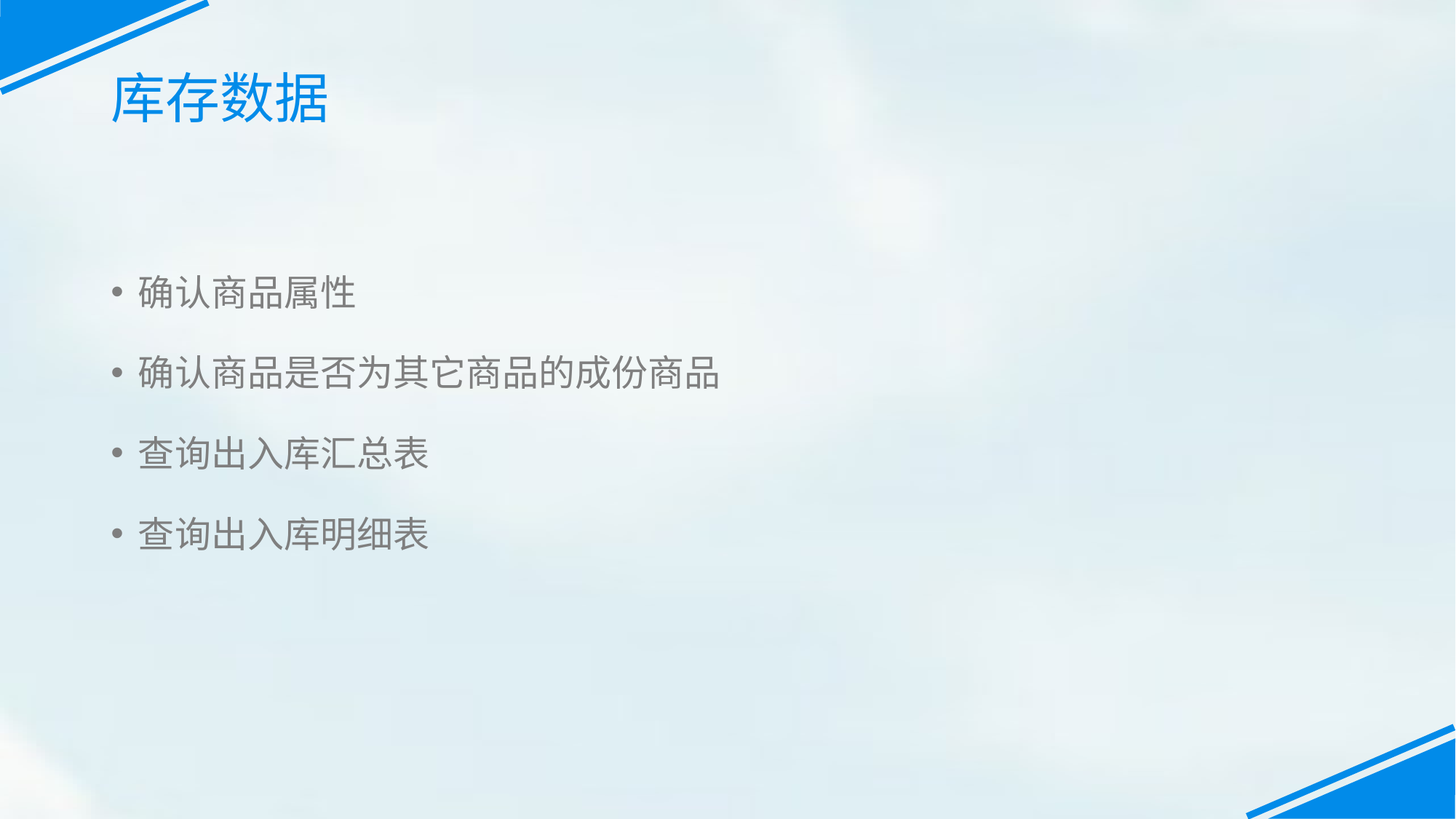

# 库存数据

确认商品属性
确认商品是否为其它商品的成份商品
查询出入库汇总表
查询出入库明细表